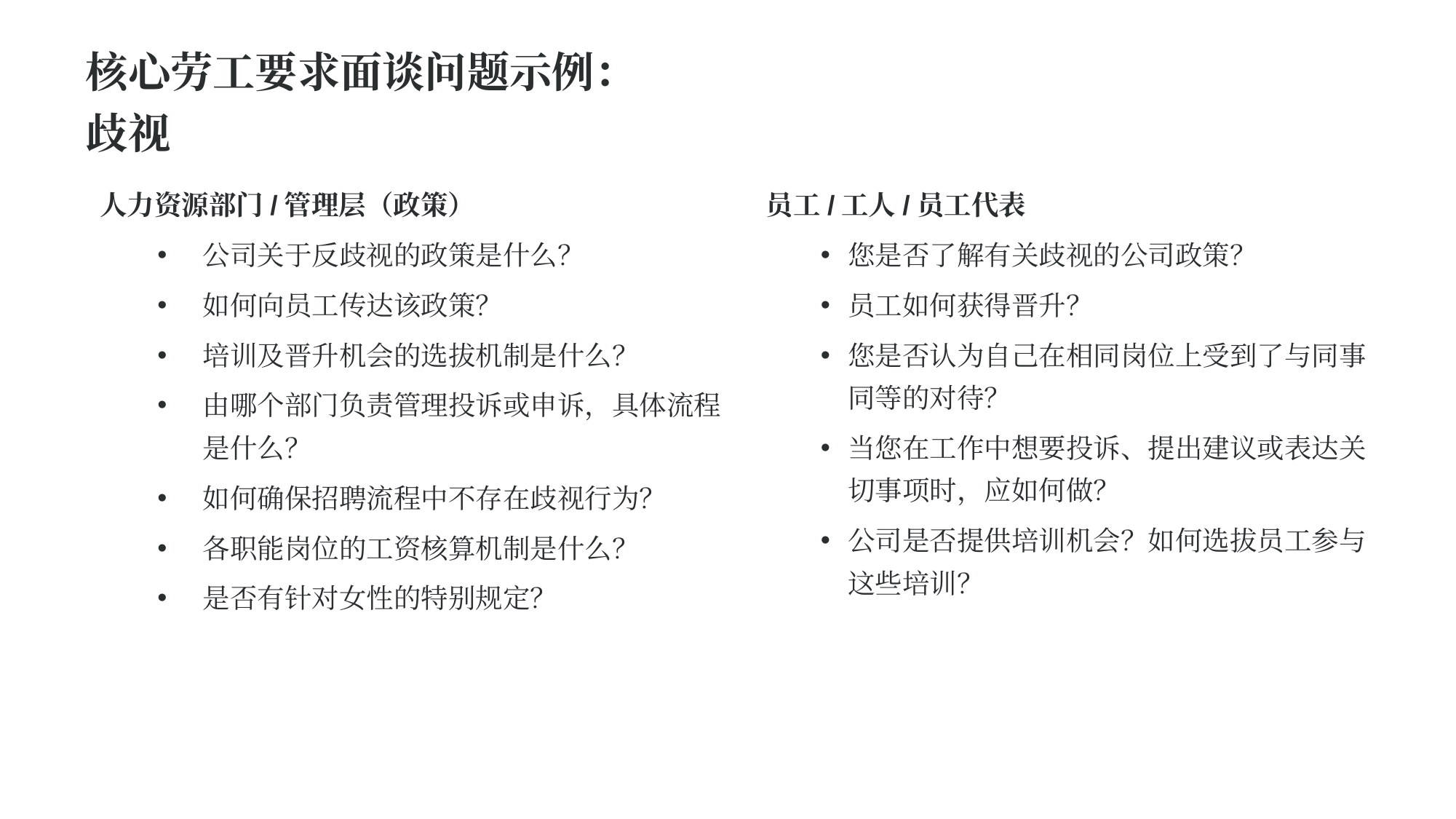

核心劳工要求面谈问题示例：
歧视
人力资源部门/管理层（政策）
公司关于反歧视的政策是什么？
如何向员工传达该政策？
培训及晋升机会的选拔机制是什么？
由哪个部门负责管理投诉或申诉，具体流程是什么？
如何确保招聘流程中不存在歧视行为？
各职能岗位的工资核算机制是什么？
是否有针对女性的特别规定？
员工/工人/员工代表
您是否了解有关歧视的公司政策？
员工如何获得晋升？
您是否认为自己在相同岗位上受到了与同事同等的对待？
当您在工作中想要投诉、提出建议或表达关切事项时，应如何做？
公司是否提供培训机会？如何选拔员工参与这些培训？